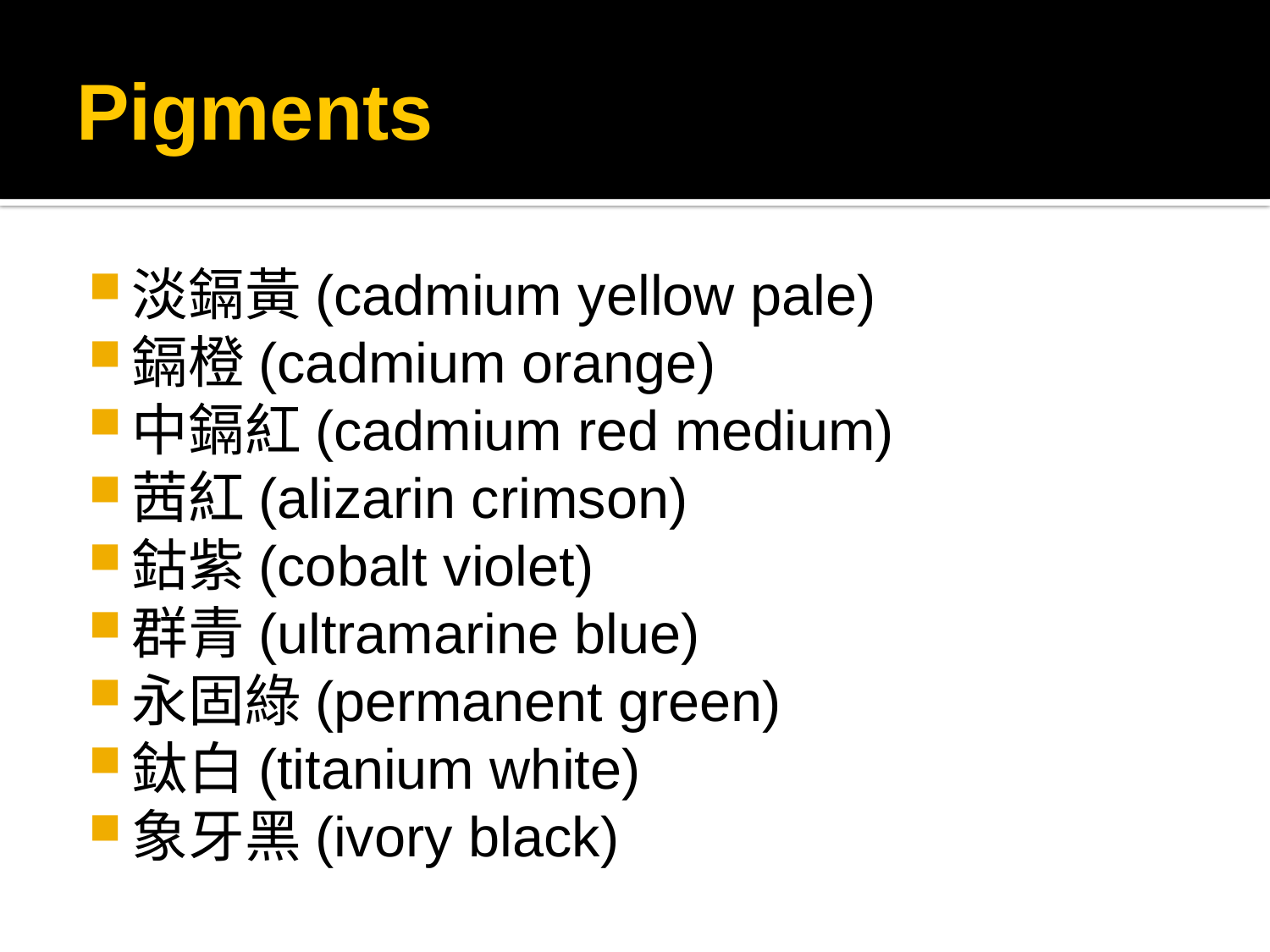

# Pigments
淡鎘黃(cadmium yellow pale)
鎘橙(cadmium orange)
中鎘紅(cadmium red medium)
茜紅(alizarin crimson)
鈷紫(cobalt violet)
群青(ultramarine blue)
永固綠(permanent green)
鈦白(titanium white)
象牙黑(ivory black)